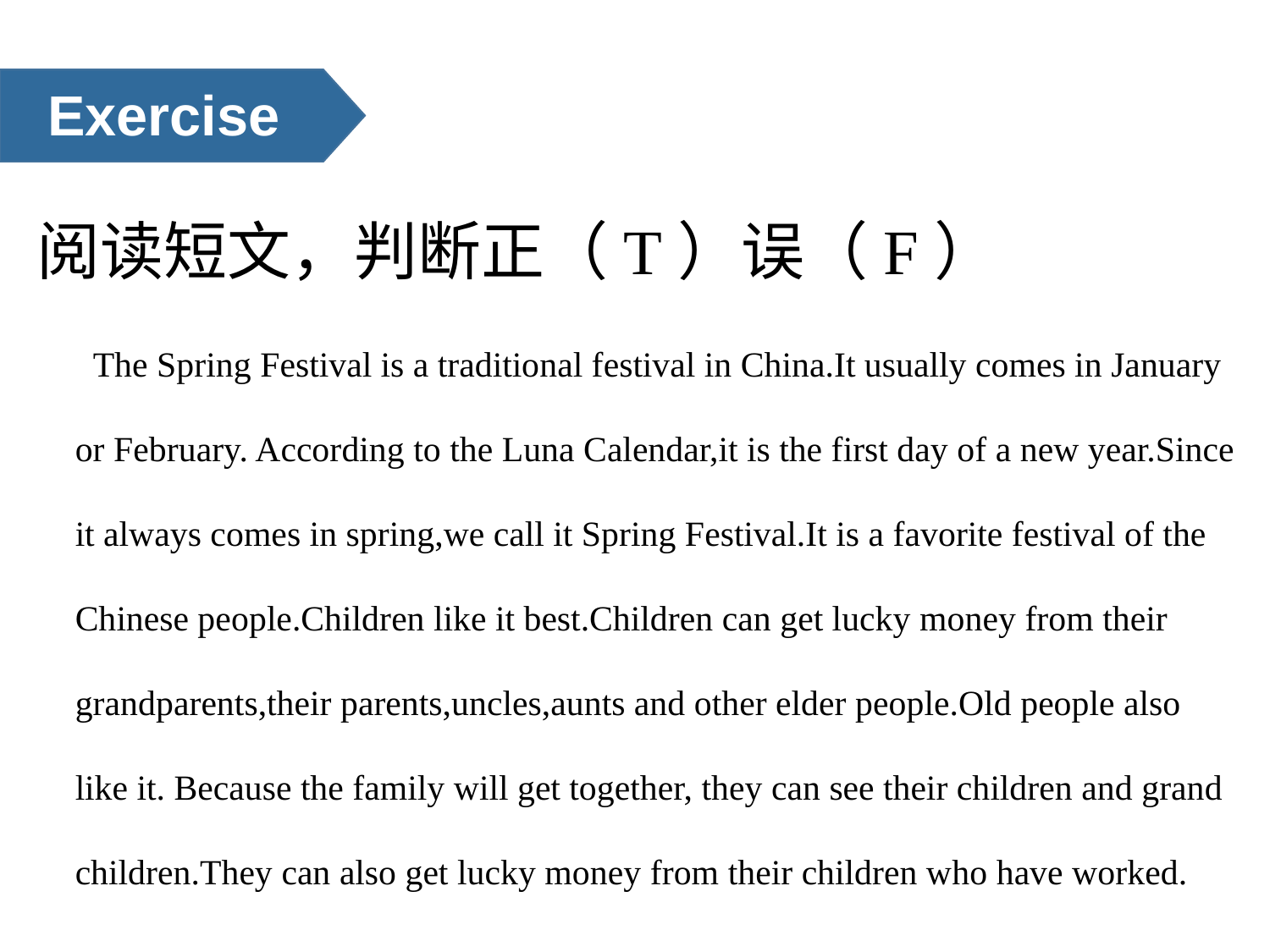

Exercise
阅读短文，判断正（T）误（F）
  The Spring Festival is a traditional festival in China.It usually comes in January or February. According to the Luna Calendar,it is the first day of a new year.Since it always comes in spring,we call it Spring Festival.It is a favorite festival of the Chinese people.Children like it best.Children can get lucky money from their grandparents,their parents,uncles,aunts and other elder people.Old people also like it. Because the family will get together, they can see their children and grand children.They can also get lucky money from their children who have worked.